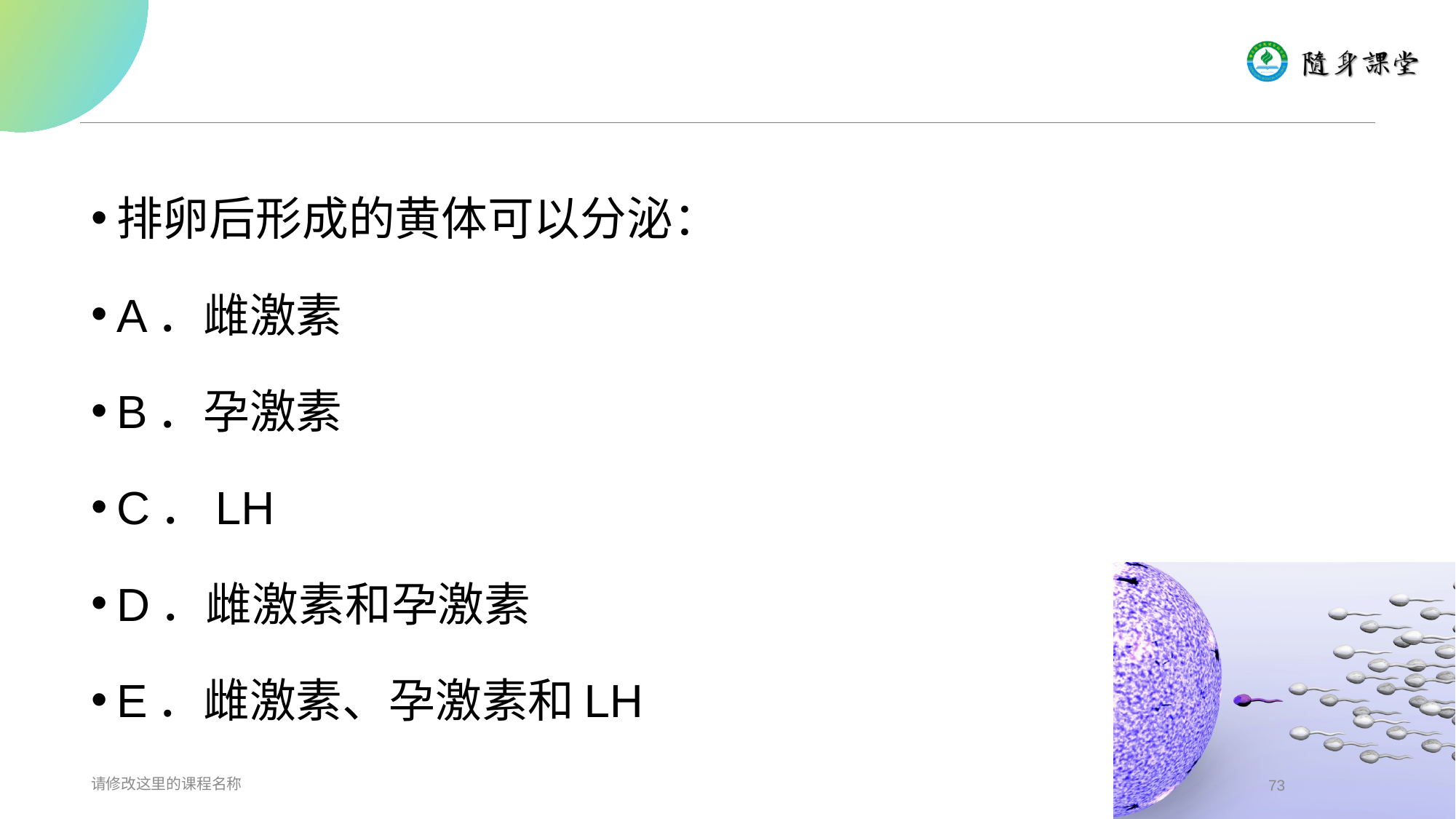

#
排卵后形成的黄体可以分泌：
A．雌激素
B．孕激素
C．LH
D．雌激素和孕激素
E．雌激素、孕激素和LH
请修改这里的课程名称
73